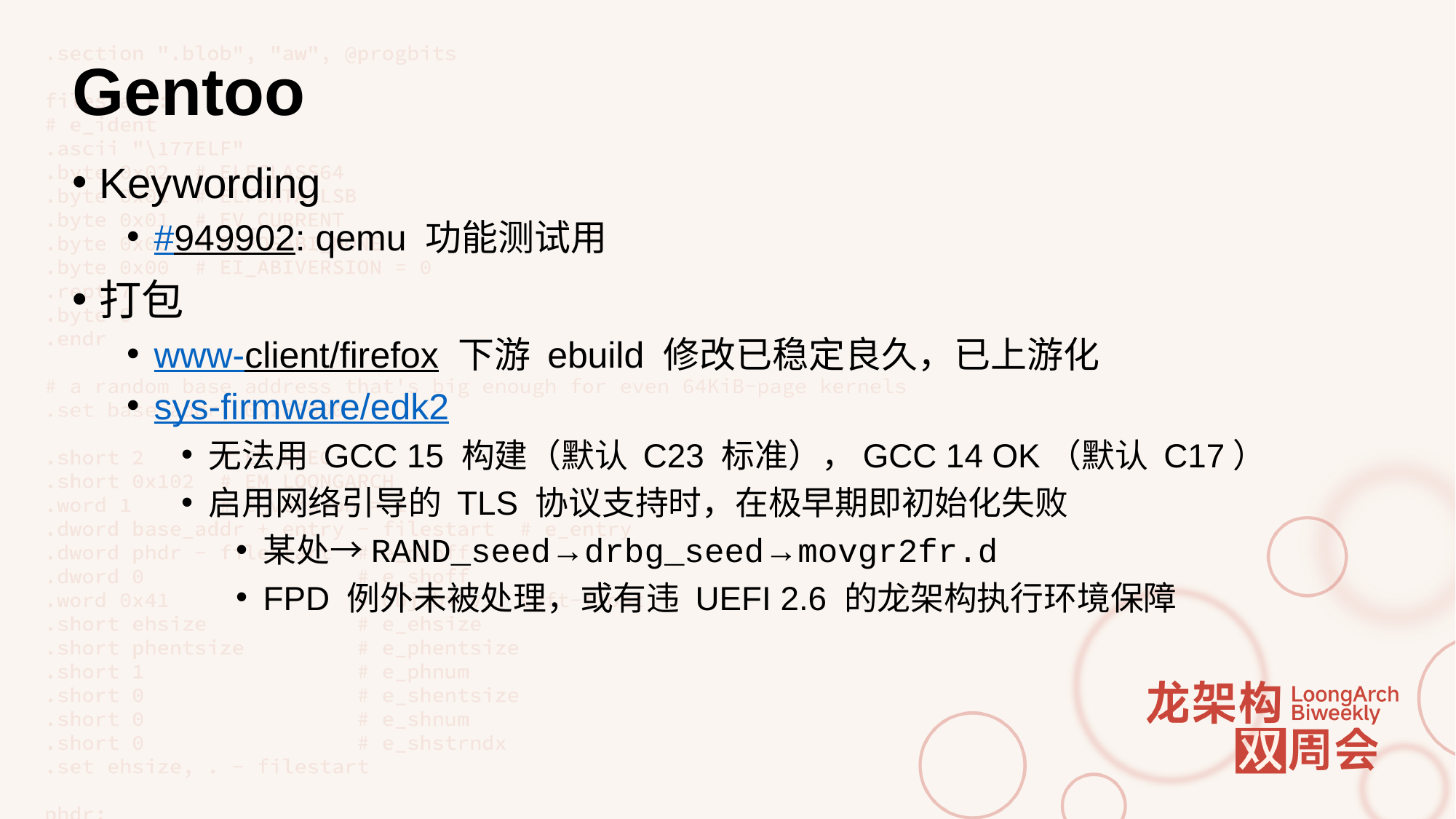

# Gentoo
Keywording
#949902: qemu 功能测试用
打包
www-client/firefox 下游 ebuild 修改已稳定良久，已上游化
sys-firmware/edk2
无法用 GCC 15 构建（默认 C23 标准），GCC 14 OK（默认 C17）
启用网络引导的 TLS 协议支持时，在极早期即初始化失败
某处→RAND_seed→drbg_seed→movgr2fr.d
FPD 例外未被处理，或有违 UEFI 2.6 的龙架构执行环境保障